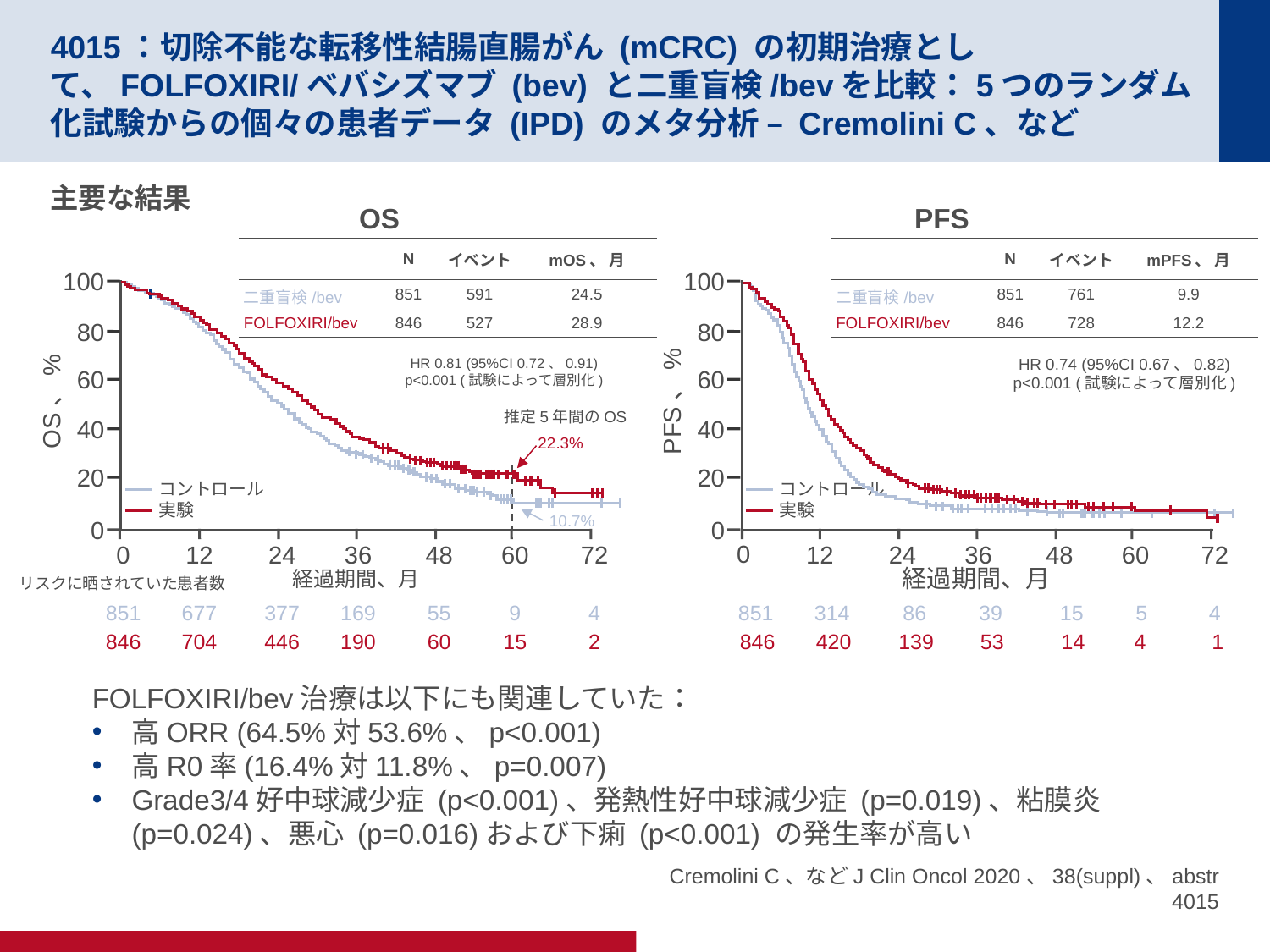

# 4015：切除不能な転移性結腸直腸がん (mCRC) の初期治療として、FOLFOXIRI/ベバシズマブ (bev) と二重盲検/bevを比較：5つのランダム化試験からの個々の患者データ (IPD) のメタ分析 – Cremolini C、など
主要な結果

OS
PFS
|  | N | イベント | mOS、 月 |
| --- | --- | --- | --- |
| 二重盲検/bev | 851 | 591 | 24.5 |
| FOLFOXIRI/bev | 846 | 527 | 28.9 |
|  | N | イベント | mPFS、 月 |
| --- | --- | --- | --- |
| 二重盲検/bev | 851 | 761 | 9.9 |
| FOLFOXIRI/bev | 846 | 728 | 12.2 |
100

80

60

OS、%
40

20
コントロール
実験

0

経過期間、月

HR 0.81 (95%CI 0.72、0.91)
p<0.001 (試験によって層別化)
推定5年間のOS
22.3%
10.7%
0
12
24
36
48
60
72
851
677
377
169
55
9
4
846
704
446
190
60
15
2
100

80

60

PFS、%
40

20
コントロール
実験

0

経過期間、月
HR 0.74 (95%CI 0.67、0.82)
p<0.001 (試験によって層別化)
0
12
24
36
48
60
72

リスクに晒されていた患者数
851
314
86
39
15
5
4
846
420
139
53
14
4
1
FOLFOXIRI/bev治療は以下にも関連していた：
高ORR (64.5%対53.6%、p<0.001)
高R0率(16.4%対11.8%、p=0.007)
Grade3/4好中球減少症 (p<0.001)、発熱性好中球減少症 (p=0.019)、粘膜炎 (p=0.024)、悪心 (p=0.016)および下痢 (p<0.001) の発生率が高い
Cremolini C、などJ Clin Oncol 2020、38(suppl)、abstr 4015